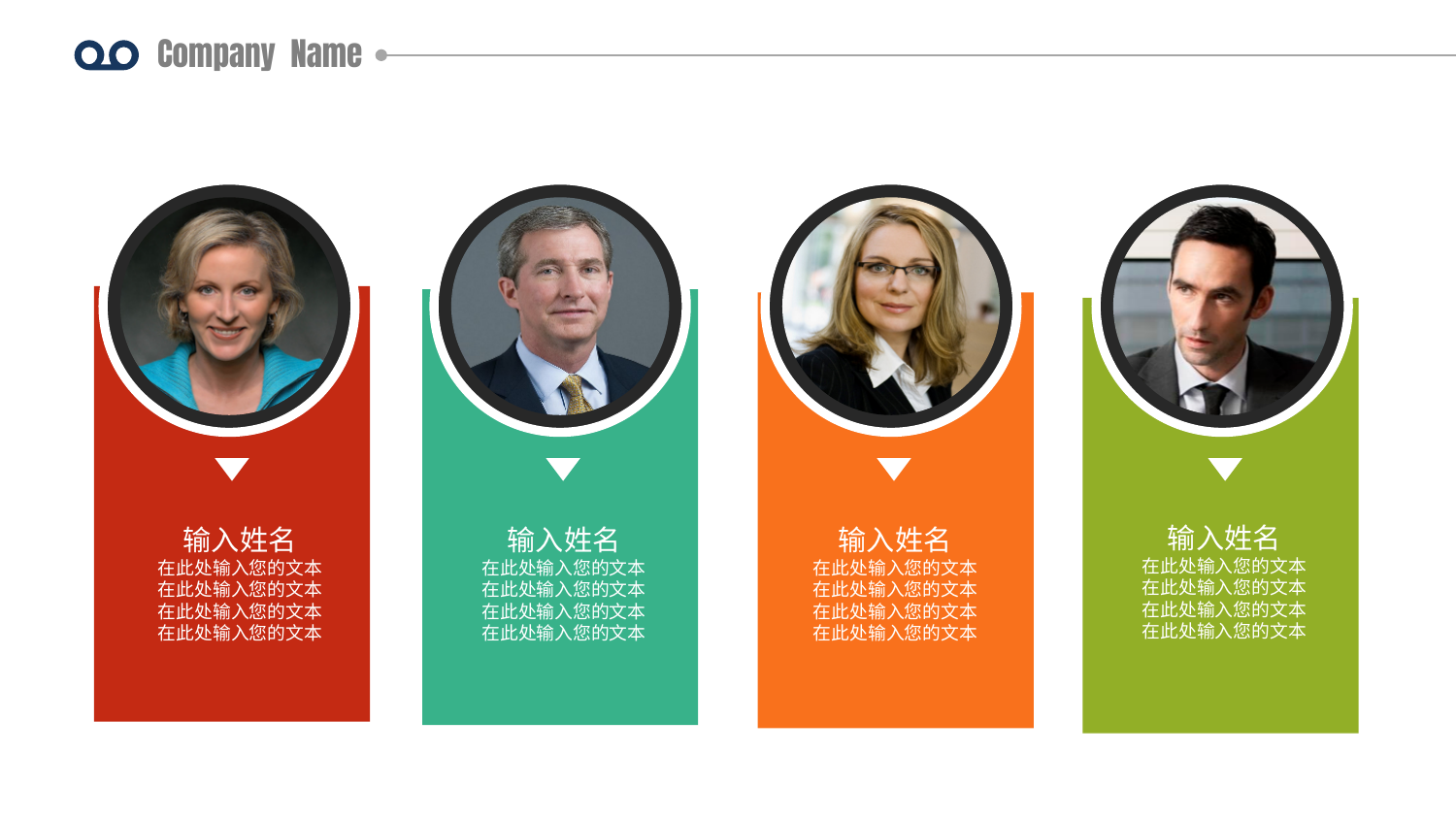

Company  Name

输入姓名
在此处输入您的文本
在此处输入您的文本
在此处输入您的文本
在此处输入您的文本

输入姓名
在此处输入您的文本
在此处输入您的文本
在此处输入您的文本
在此处输入您的文本

输入姓名
在此处输入您的文本
在此处输入您的文本
在此处输入您的文本
在此处输入您的文本

输入姓名
在此处输入您的文本
在此处输入您的文本
在此处输入您的文本
在此处输入您的文本